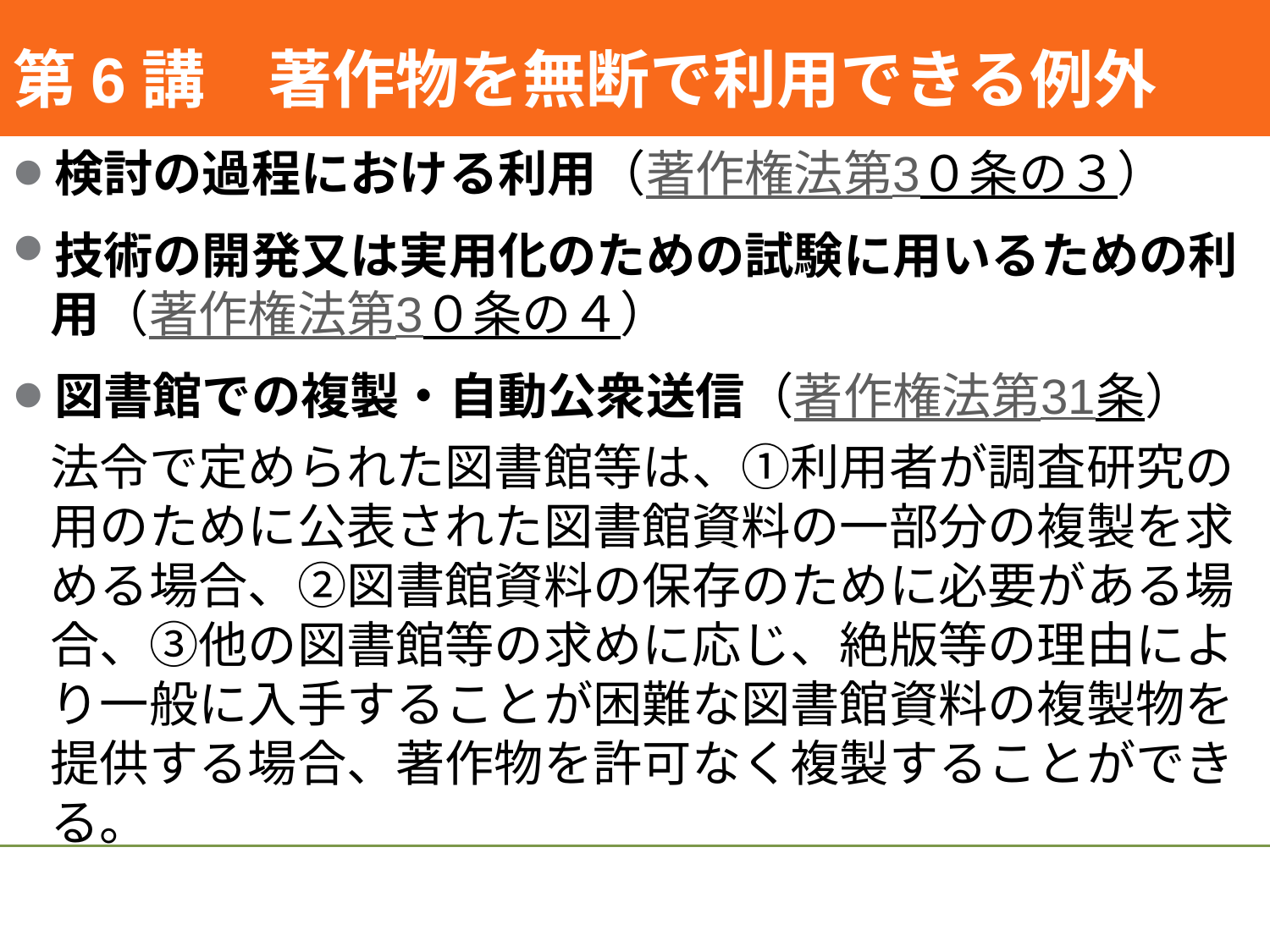

#
第6講　著作物を無断で利用できる例外
検討の過程における利用（著作権法第3０条の３）
技術の開発又は実用化のための試験に用いるための利用（著作権法第3０条の４）
図書館での複製・自動公衆送信（著作権法第31条）
法令で定められた図書館等は、①利用者が調査研究の用のために公表された図書館資料の一部分の複製を求める場合、②図書館資料の保存のために必要がある場合、③他の図書館等の求めに応じ、絶版等の理由により一般に入手することが困難な図書館資料の複製物を提供する場合、著作物を許可なく複製することができる。